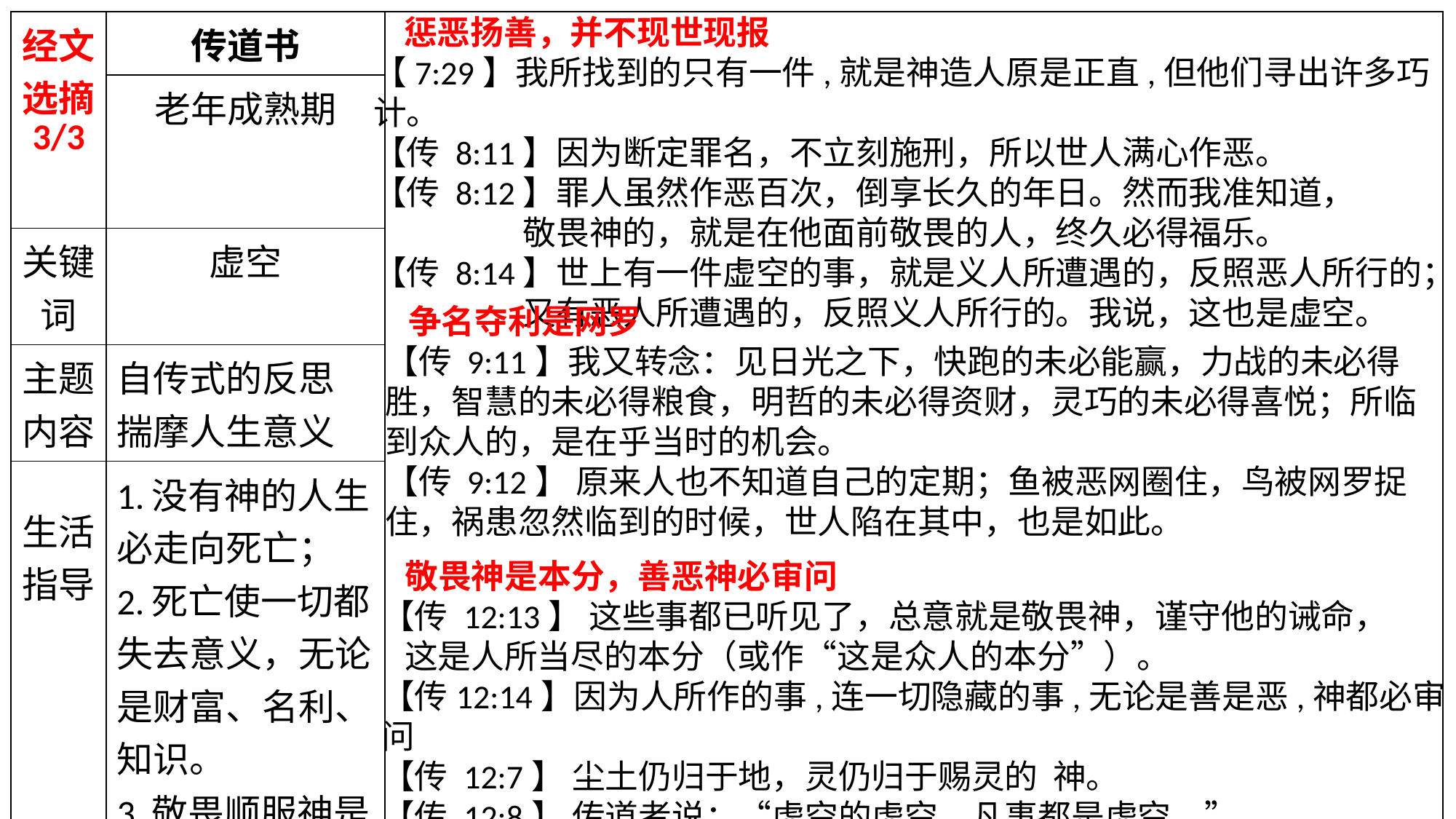

惩恶扬善，并不现世现报
【7:29】我所找到的只有一件,就是神造人原是正直,但他们寻出许多巧计。
【传 8:11】因为断定罪名，不立刻施刑，所以世人满心作恶。
【传 8:12】罪人虽然作恶百次，倒享长久的年日。然而我准知道，
                   敬畏神的，就是在他面前敬畏的人，终久必得福乐。
【传 8:14】世上有一件虚空的事，就是义人所遭遇的，反照恶人所行的；
                   又有恶人所遭遇的，反照义人所行的。我说，这也是虚空。
| 经文 选摘 3/3 | 传道书 |  |
| --- | --- | --- |
|  | 老年成熟期 |  |
| 关键词 | 虚空 |  |
| 主题内容 | 自传式的反思 揣摩人生意义 |  |
| 生活指导 | 1.没有神的人生必走向死亡； 2.死亡使一切都失去意义，无论是财富、名利、知识。 3.敬畏顺服神是唯一盼望。 |  |
| 神学意义 | 唯有耶稣可救我们脱离虚空世界 |  |
  争名夺利是网罗
【传 9:11】我又转念：见日光之下，快跑的未必能赢，力战的未必得胜，智慧的未必得粮食，明哲的未必得资财，灵巧的未必得喜悦；所临到众人的，是在乎当时的机会。
【传 9:12】 原来人也不知道自己的定期；鱼被恶网圈住，鸟被网罗捉住，祸患忽然临到的时候，世人陷在其中，也是如此。
  敬畏神是本分，善恶神必审问
【传 12:13】 这些事都已听见了，总意就是敬畏神，谨守他的诫命，
  这是人所当尽的本分（或作“这是众人的本分”）。
【传12:14】因为人所作的事,连一切隐藏的事,无论是善是恶,神都必审问
【传 12:7】 尘土仍归于地，灵仍归于赐灵的  神。
【传 12:8】 传道者说：“虚空的虚空，凡事都是虚空。”